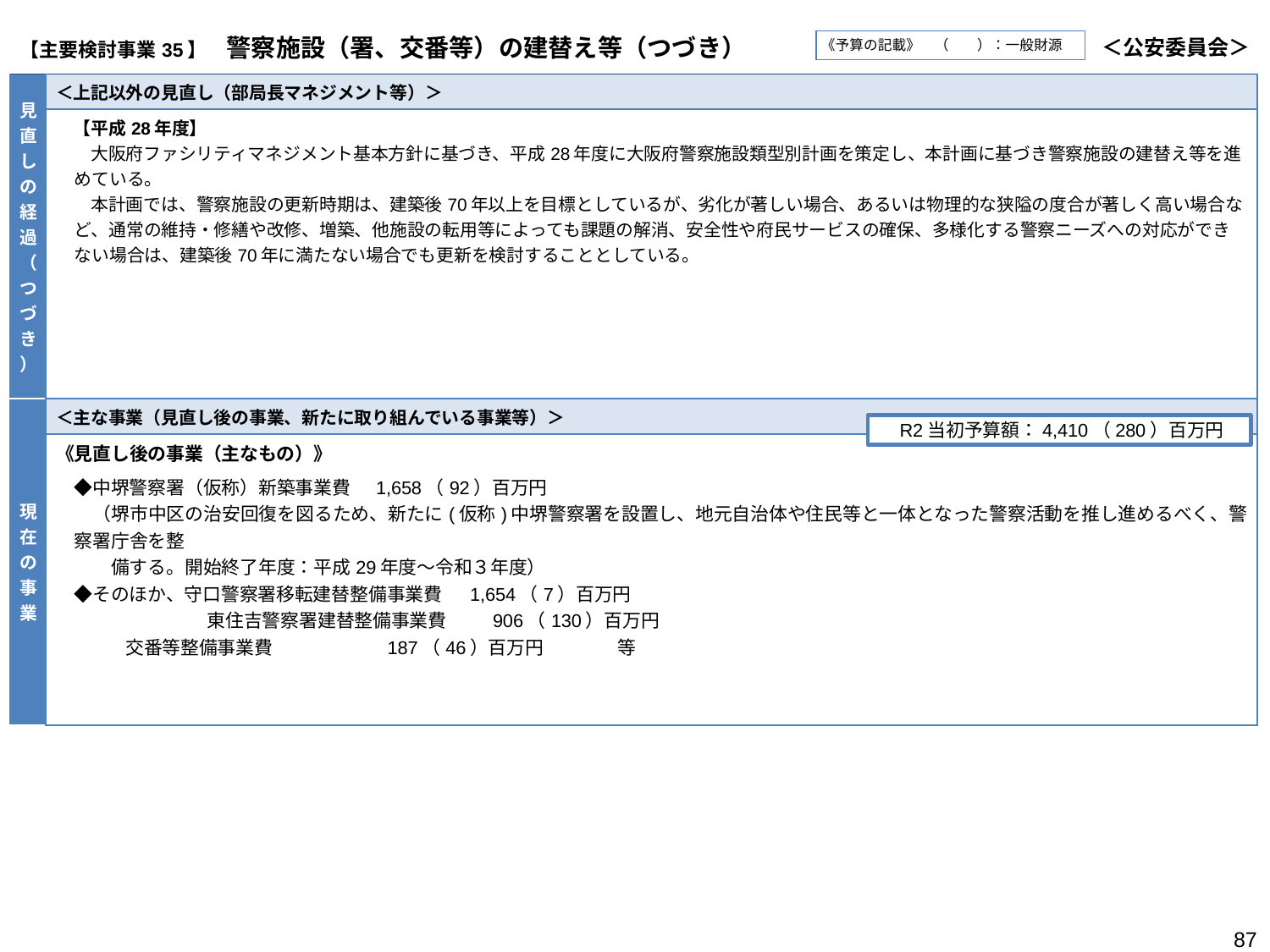

| 【主要検討事業35】　警察施設（署、交番等）の建替え等（つづき） | ＜公安委員会＞ |
| --- | --- |
《予算の記載》　（　　）：一般財源
| 見直しの経過（つづき） | ＜上記以外の見直し（部局長マネジメント等）＞ |
| --- | --- |
|  | 【平成28年度】　 　　大阪府ファシリティマネジメント基本方針に基づき、平成28年度に大阪府警察施設類型別計画を策定し、本計画に基づき警察施設の建替え等を進めている。 　　本計画では、警察施設の更新時期は、建築後70年以上を目標としているが、劣化が著しい場合、あるいは物理的な狭隘の度合が著しく高い場合など、通常の維持・修繕や改修、増築、他施設の転用等によっても課題の解消、安全性や府民サービスの確保、多様化する警察ニーズへの対応ができない場合は、建築後70年に満たない場合でも更新を検討することとしている。 |
| 現在の事業 | ＜主な事業（見直し後の事業、新たに取り組んでいる事業等）＞ |
|  | 《見直し後の事業（主なもの）》 　◆中堺警察署（仮称）新築事業費 1,658（92）百万円 　　（堺市中区の治安回復を図るため、新たに(仮称)中堺警察署を設置し、地元自治体や住民等と一体となった警察活動を推し進めるべく、警察署庁舎を整 　　　備する。開始終了年度：平成29年度～令和３年度） 　◆そのほか、守口警察署移転建替整備事業費　 1,654（7）百万円 　　　　　　　　 東住吉警察署建替整備事業費　　 906（130）百万円 交番等整備事業費　 　 187（46）百万円　　　　等 |
R2当初予算額：4,410（280）百万円
87